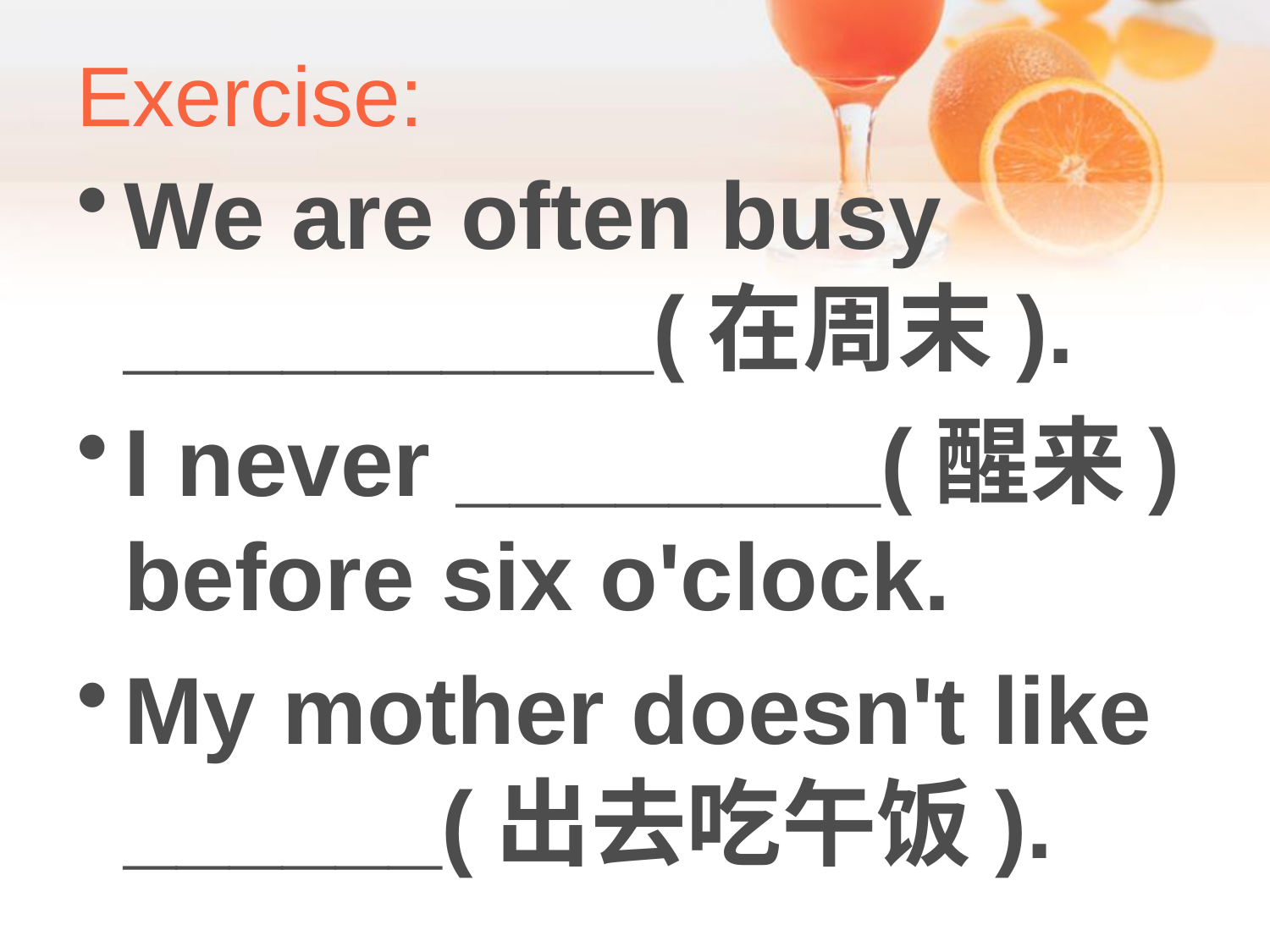

# Exercise:
We are often busy __________(在周末).
I never ________(醒来) before six o'clock.
My mother doesn't like ______(出去吃午饭).